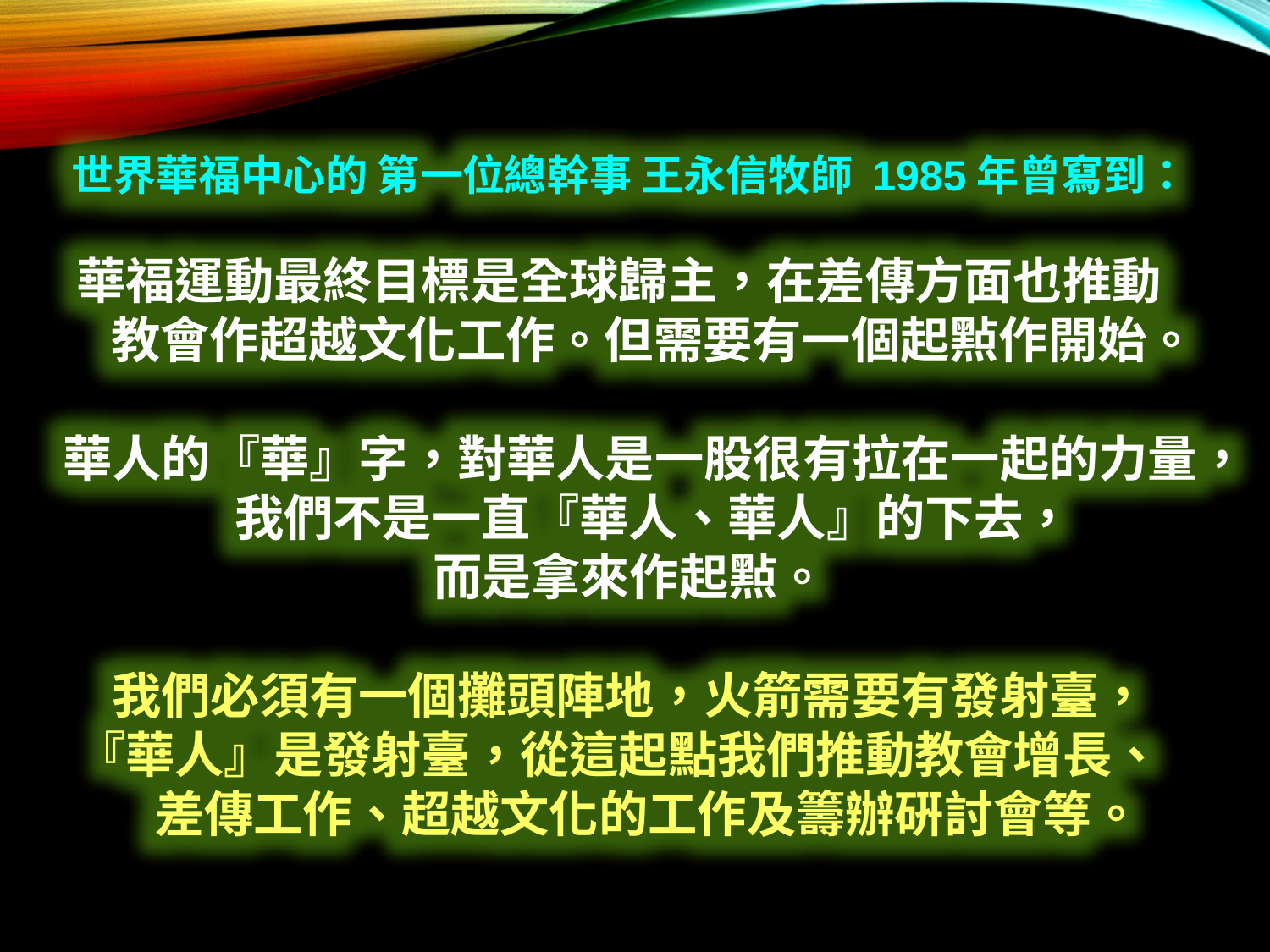

世界華福中心的 第一位總幹事 王永信牧師 1985年曾寫到：

華福運動最終目標是全球歸主，在差傳方面也推動   教會作超越文化工作。但需要有一個起㸃作開始。

華人的『華』字，對華人是一股很有拉在一起的力量，我們不是一直『華人、華人』的下去，
而是拿來作起㸃。

我們必須有一個攤頭陣地，火箭需要有發射臺，
『華人』是發射臺，從這起點我們推動教會增長、   差傳工作、超越文化的工作及籌辦硏討會等。